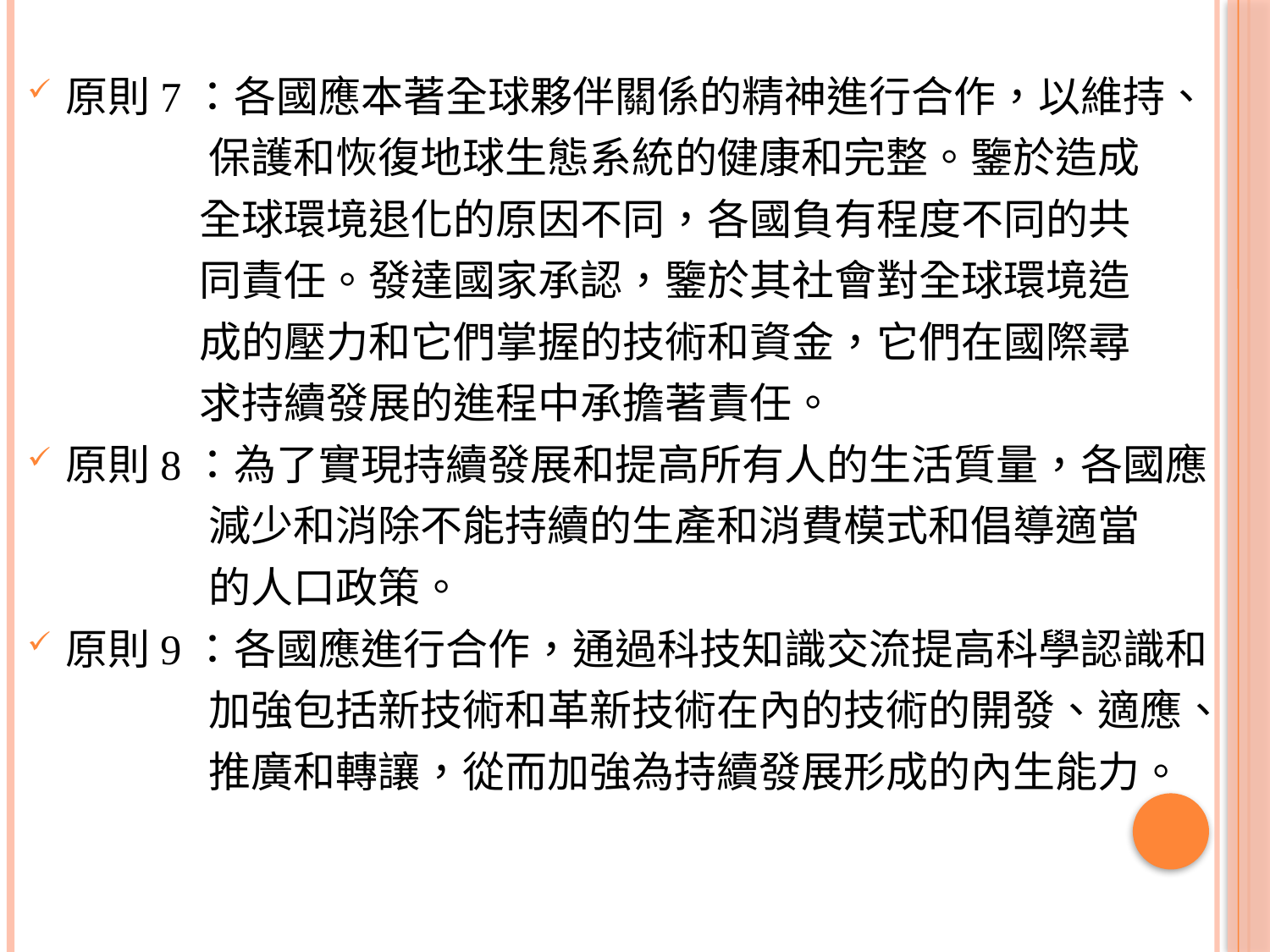

原則7：各國應本著全球夥伴關係的精神進行合作，以維持、
                  保護和恢復地球生態系統的健康和完整。鑒於造成
                 全球環境退化的原因不同，各國負有程度不同的共
                 同責任。發達國家承認，鑒於其社會對全球環境造
                 成的壓力和它們掌握的技術和資金，它們在國際尋
                 求持續發展的進程中承擔著責任。
原則8：為了實現持續發展和提高所有人的生活質量，各國應
                  減少和消除不能持續的生產和消費模式和倡導適當
                  的人口政策。
原則9：各國應進行合作，通過科技知識交流提高科學認識和
                  加強包括新技術和革新技術在內的技術的開發、適應、
                  推廣和轉讓，從而加強為持續發展形成的內生能力。